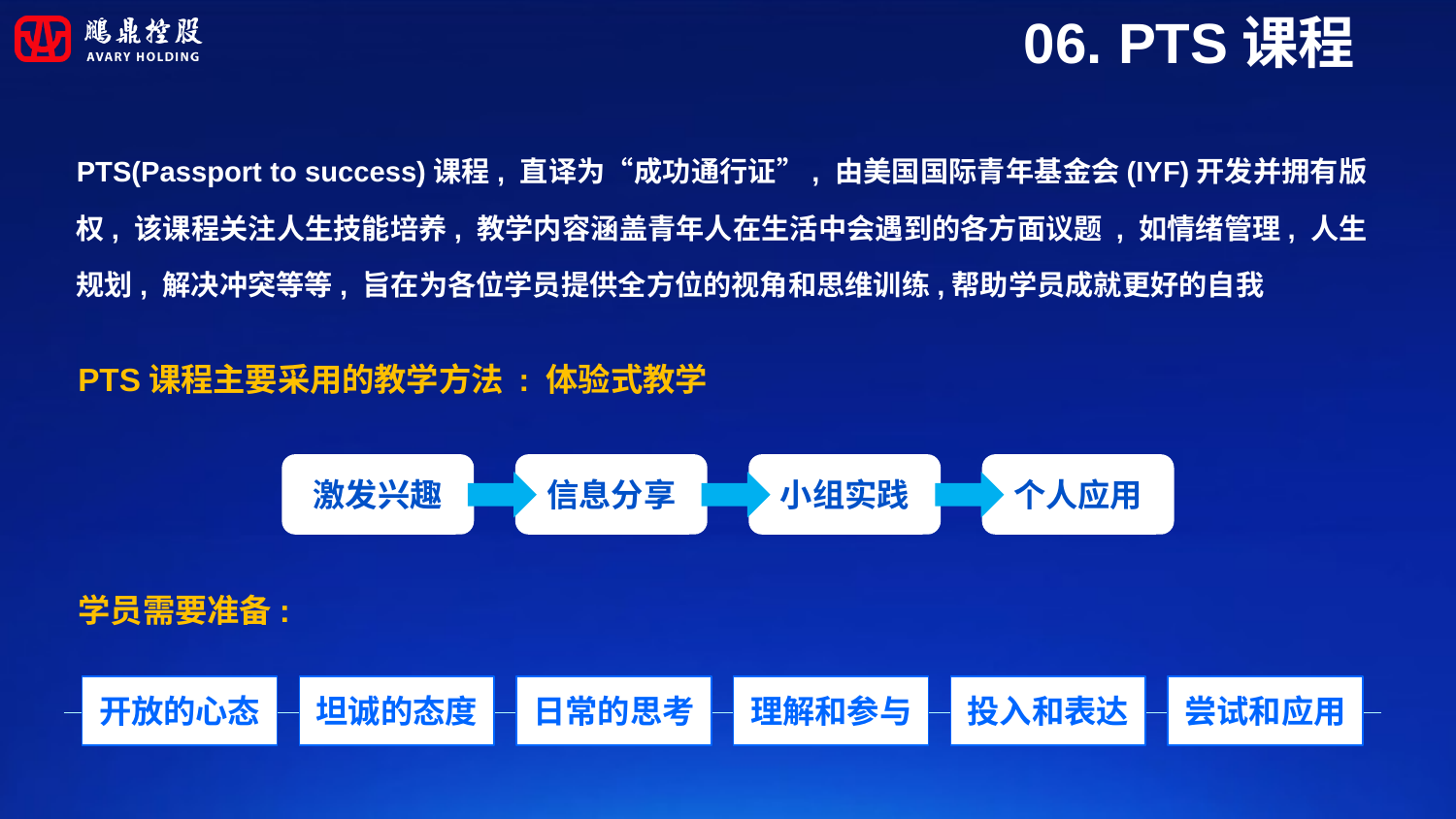

06. PTS课程
PTS(Passport to success)课程, 直译为“成功通行证”, 由美国国际青年基金会(IYF)开发并拥有版权, 该课程关注人生技能培养, 教学内容涵盖青年人在生活中会遇到的各方面议题 , 如情绪管理, 人生规划, 解决冲突等等, 旨在为各位学员提供全方位的视角和思维训练,帮助学员成就更好的自我
PTS课程主要采用的教学方法 : 体验式教学
激发兴趣
信息分享
小组实践
个人应用

学员需要准备:
开放的心态
坦诚的态度
日常的思考
理解和参与
投入和表达
尝试和应用